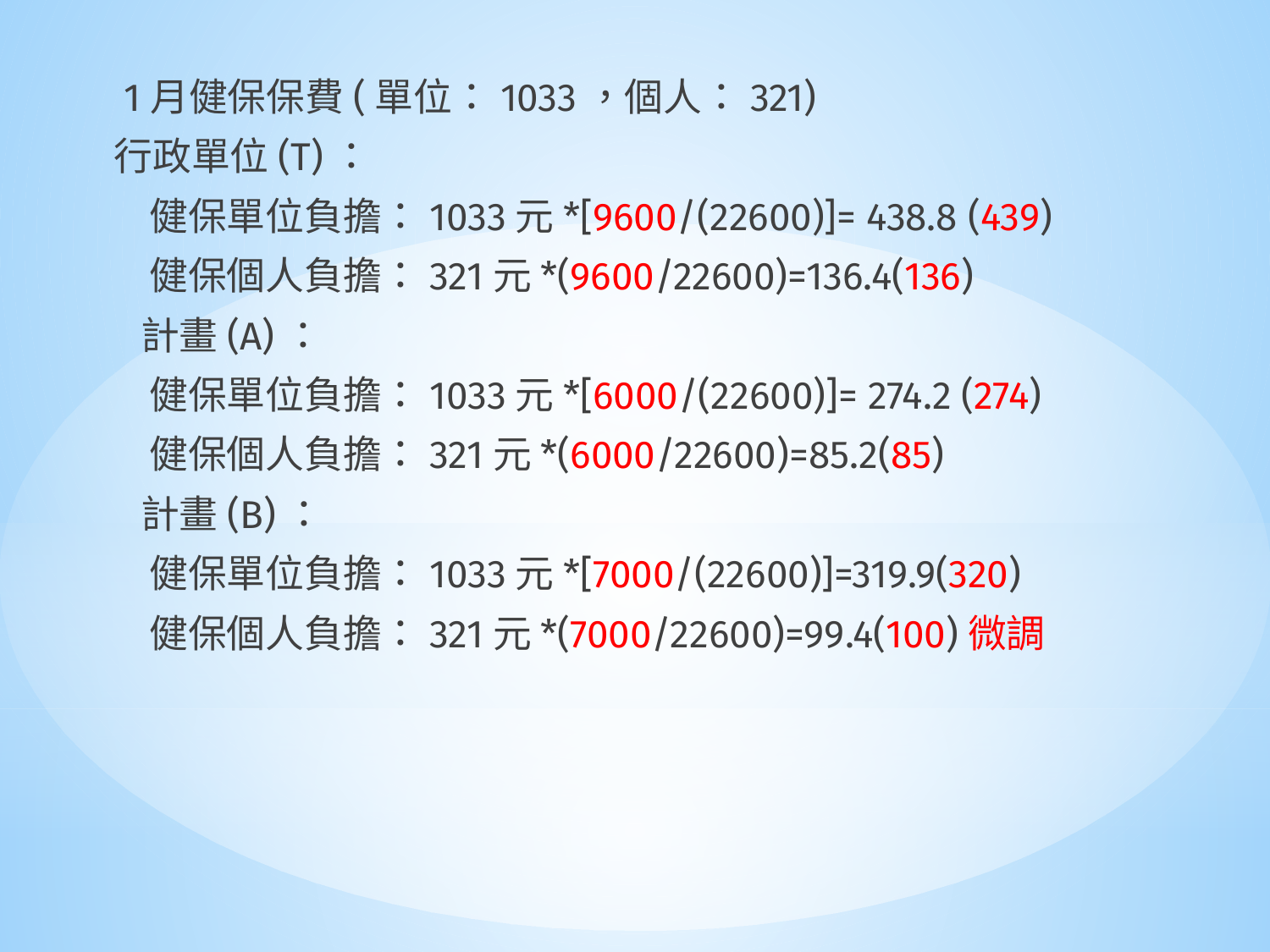

1月健保保費(單位：1033，個人：321)
行政單位(T)：
   健保單位負擔：1033元*[9600/(22600)]= 438.8 (439)
   健保個人負擔：321元*(9600/22600)=136.4(136)
  計畫(A)：
   健保單位負擔：1033元*[6000/(22600)]= 274.2 (274)
   健保個人負擔：321元*(6000/22600)=85.2(85)
  計畫(B)：
   健保單位負擔：1033元*[7000/(22600)]=319.9(320)
   健保個人負擔：321元*(7000/22600)=99.4(100)微調